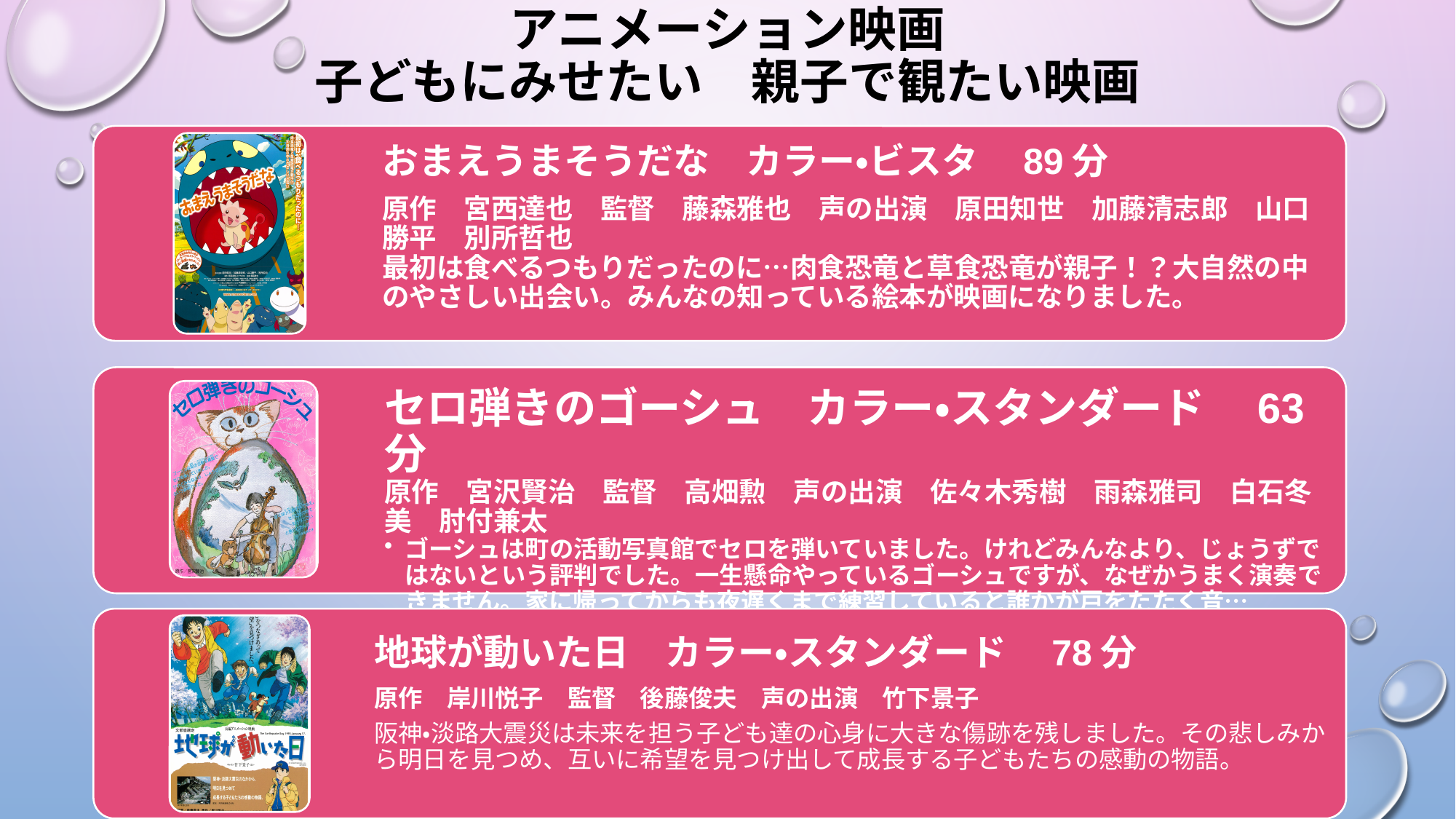

# アニメーション映画 子どもにみせたい　親子で観たい映画
おまえうまそうだな　カラー・ビスタ　89分
原作　宮西達也　監督　藤森雅也　声の出演　原田知世　加藤清志郎　山口勝平　別所哲也
最初は食べるつもりだったのに…肉食恐竜と草食恐竜が親子！？大自然の中のやさしい出会い。みんなの知っている絵本が映画になりました。

セロ弾きのゴーシュ　カラー・スタンダード　63分
原作　宮沢賢治　監督　高畑勲　声の出演　佐々木秀樹　雨森雅司　白石冬美　肘付兼太
ゴーシュは町の活動写真館でセロを弾いていました。けれどみんなより、じょうずではないという評判でした。一生懸命やっているゴーシュですが、なぜかうまく演奏できません。家に帰ってからも夜遅くまで練習していると誰かが戸をたたく音…

地球が動いた日　カラー・スタンダード　78分
原作　岸川悦子　監督　後藤俊夫　声の出演　竹下景子
阪神・淡路大震災は未来を担う子ども達の心身に大きな傷跡を残しました。その悲しみから明日を見つめ、互いに希望を見つけ出して成長する子どもたちの感動の物語。